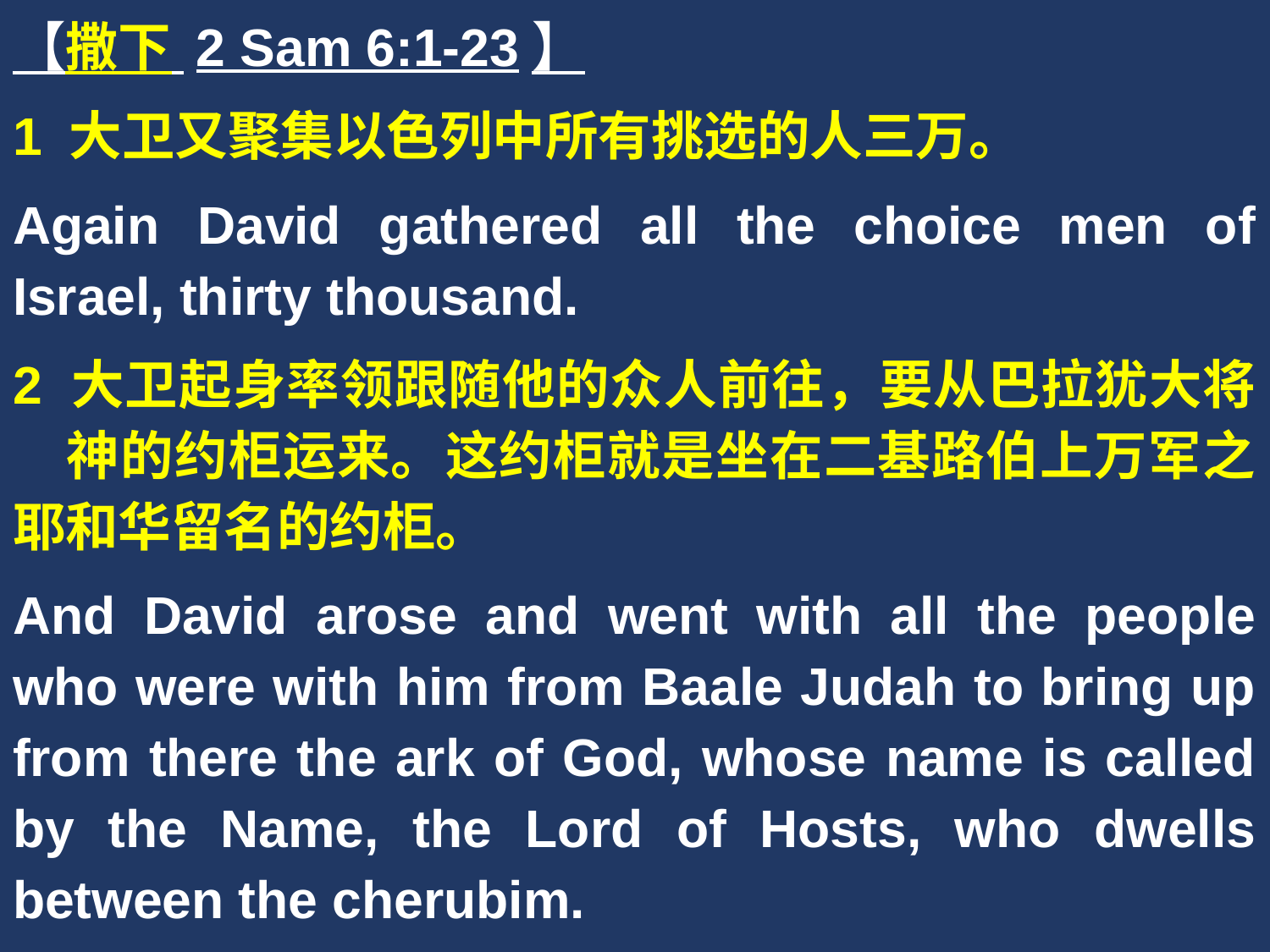

【撒下 2 Sam 6:1-23】
1 大卫又聚集以色列中所有挑选的人三万。
Again David gathered all the choice men of Israel, thirty thousand.
2 大卫起身率领跟随他的众人前往，要从巴拉犹大将　神的约柜运来。这约柜就是坐在二基路伯上万军之耶和华留名的约柜。
And David arose and went with all the people who were with him from Baale Judah to bring up from there the ark of God, whose name is called by the Name, the Lord of Hosts, who dwells between the cherubim.